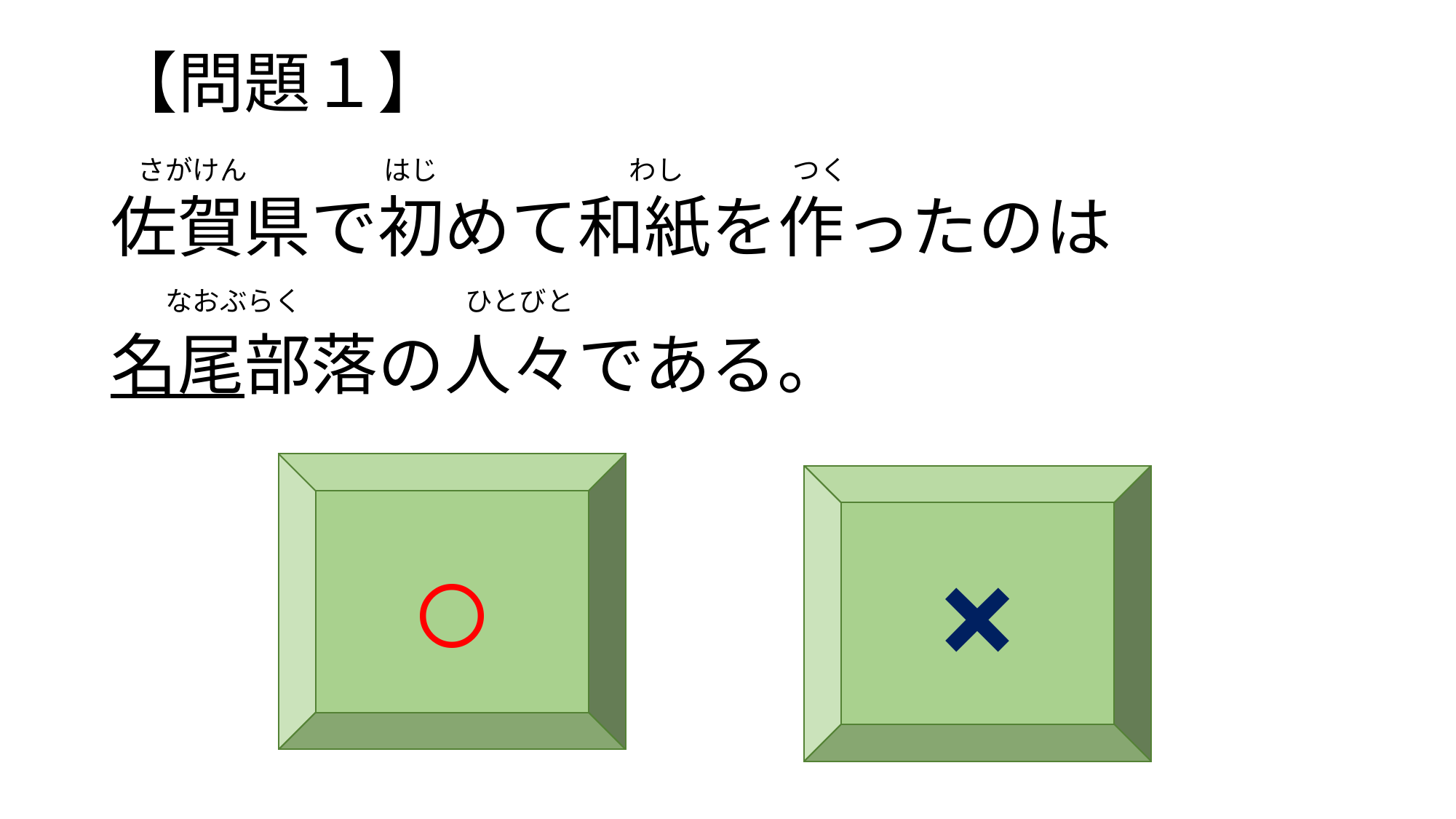

# 【問題１】 佐賀県で初めて和紙を作ったのは 名尾部落の人々である。
　さがけん　　　　　はじ　　　　　　　わし　　　　つく
　　なおぶらく　　　　　　ひとびと
○
×